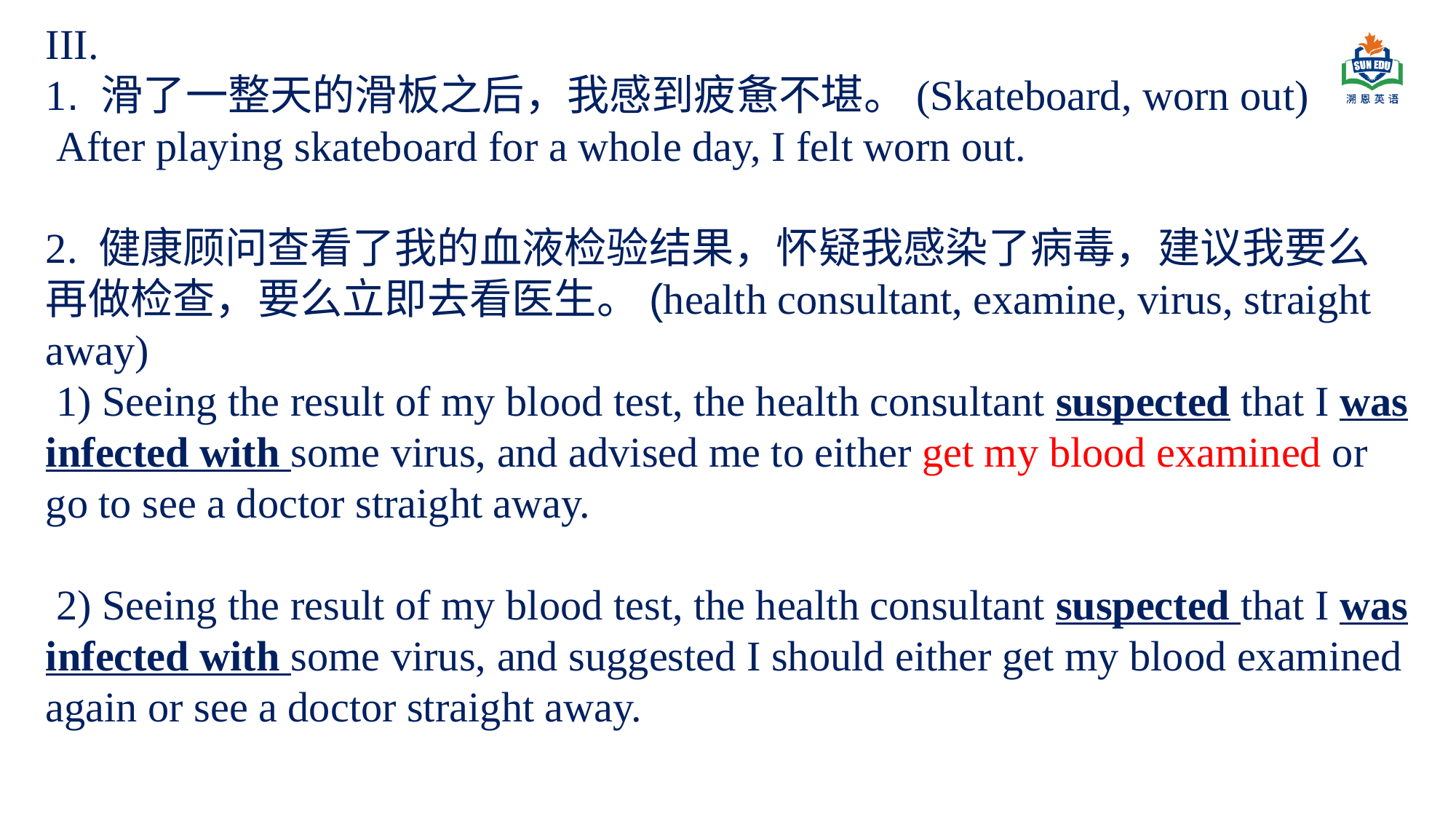

III.
1. 滑了一整天的滑板之后，我感到疲惫不堪。(Skateboard, worn out)
 After playing skateboard for a whole day, I felt worn out.

2. 健康顾问查看了我的血液检验结果，怀疑我感染了病毒，建议我要么再做检查，要么立即去看医生。(health consultant, examine, virus, straight away)
 1) Seeing the result of my blood test, the health consultant suspected that I was infected with some virus, and advised me to either get my blood examined or go to see a doctor straight away.

 2) Seeing the result of my blood test, the health consultant suspected that I was infected with some virus, and suggested I should either get my blood examined again or see a doctor straight away.